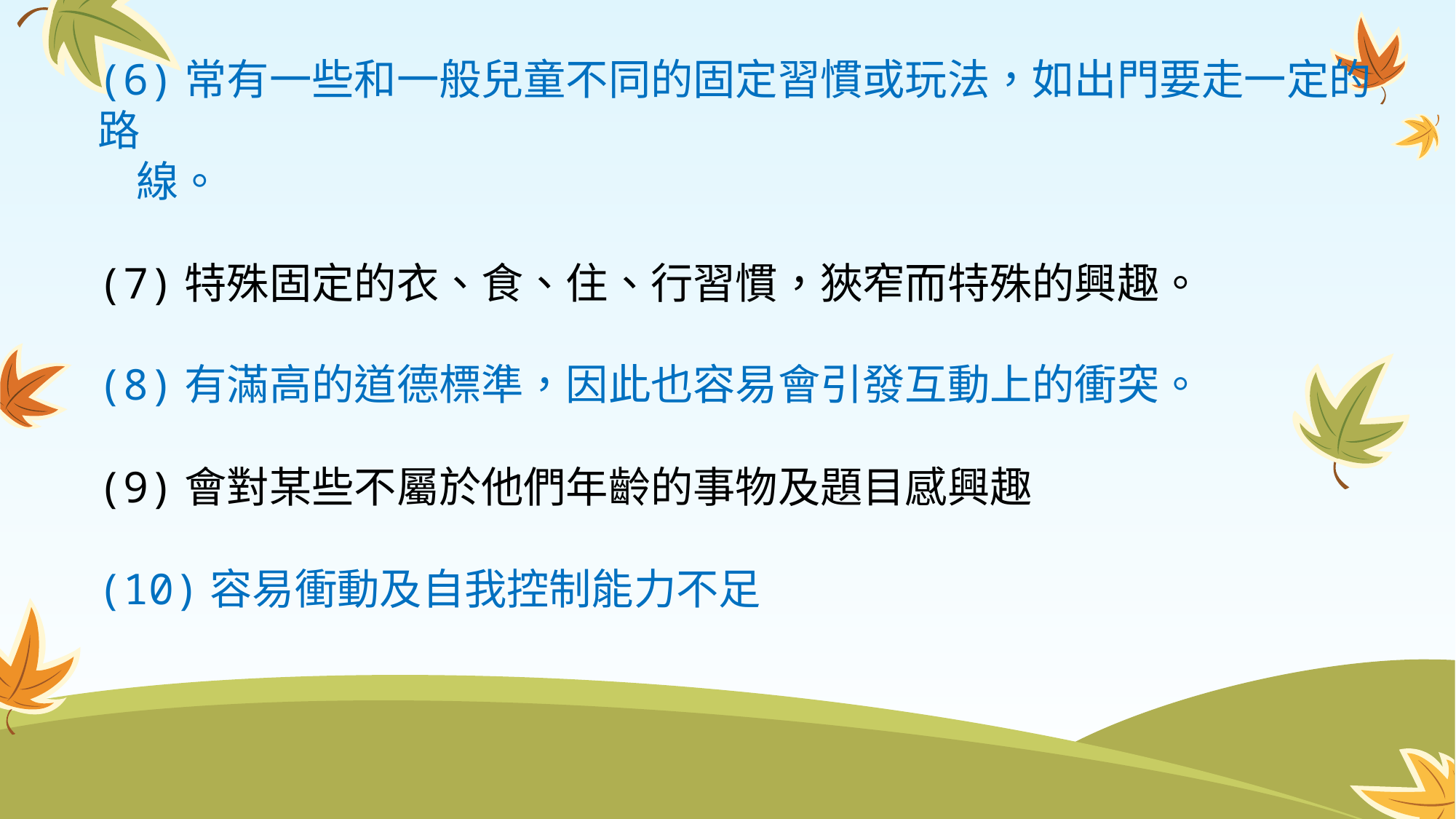

(6)常有一些和一般兒童不同的固定習慣或玩法，如出門要走一定的路
   線。

(7)特殊固定的衣、食、住、行習慣，狹窄而特殊的興趣。

(8)有滿高的道德標準，因此也容易會引發互動上的衝突。

(9)會對某些不屬於他們年齡的事物及題目感興趣

(10)容易衝動及自我控制能力不足